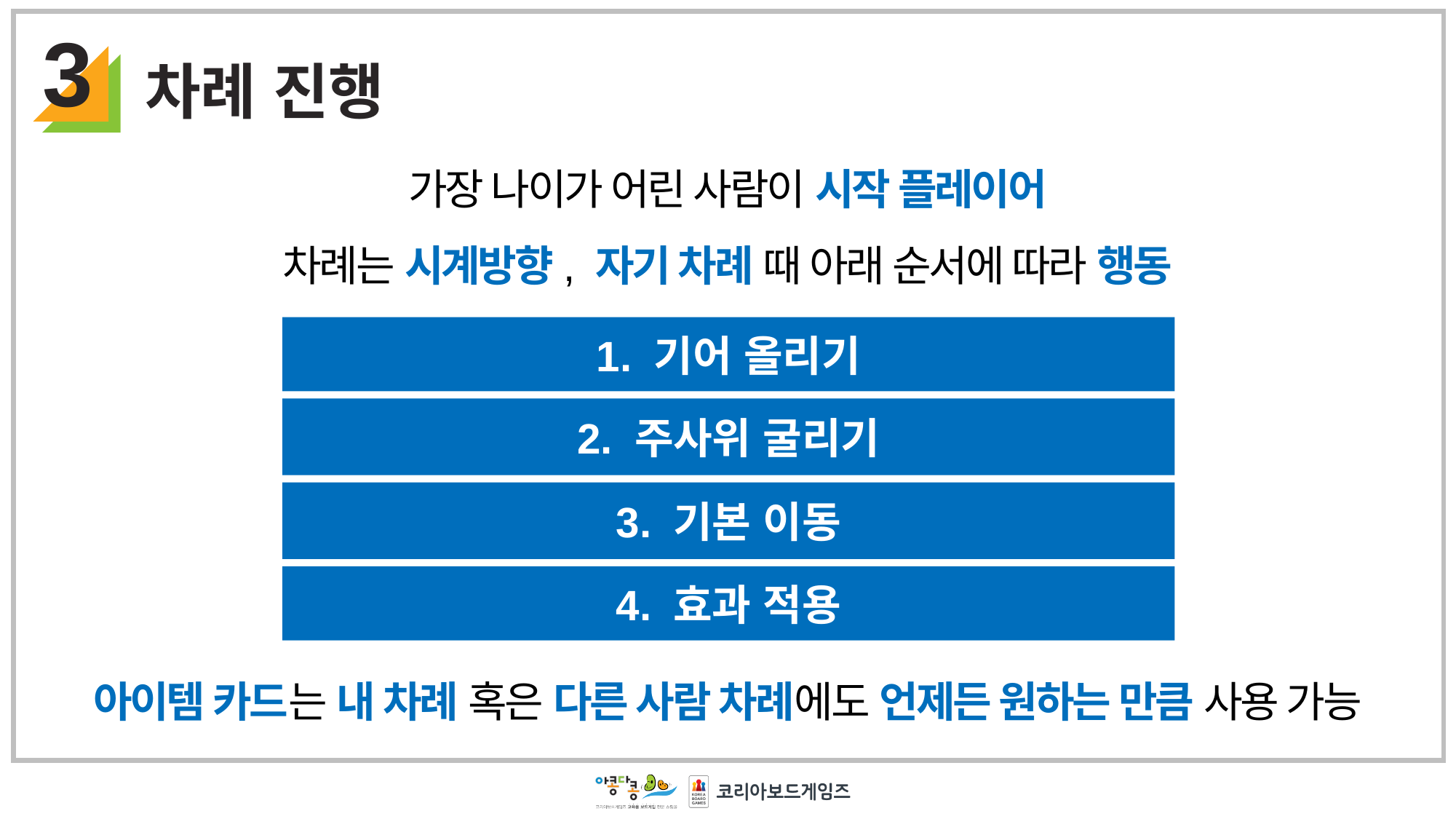

3
차례 진행
가장 나이가 어린 사람이 시작 플레이어
차례는 시계방향, 자기 차례 때 아래 순서에 따라 행동
1. 기어 올리기
2. 주사위 굴리기
3. 기본 이동
4. 효과 적용
아이템 카드는 내 차례 혹은 다른 사람 차례에도 언제든 원하는 만큼 사용 가능